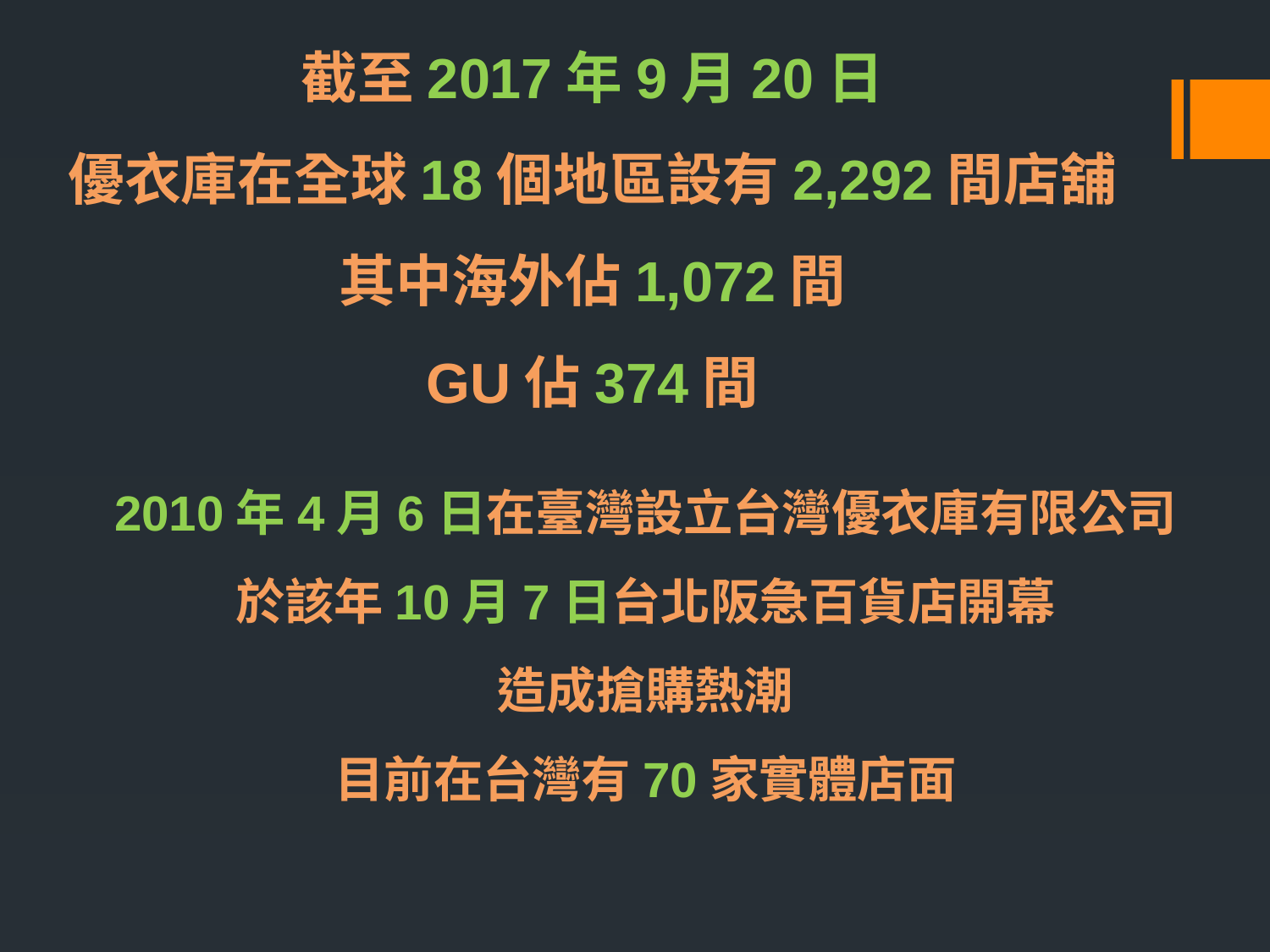

截至2017年9月20日
優衣庫在全球18個地區設有2,292間店舖
其中海外佔1,072間
GU佔374間
2010年4月6日在臺灣設立台灣優衣庫有限公司
於該年10月7日台北阪急百貨店開幕
造成搶購熱潮
目前在台灣有70家實體店面